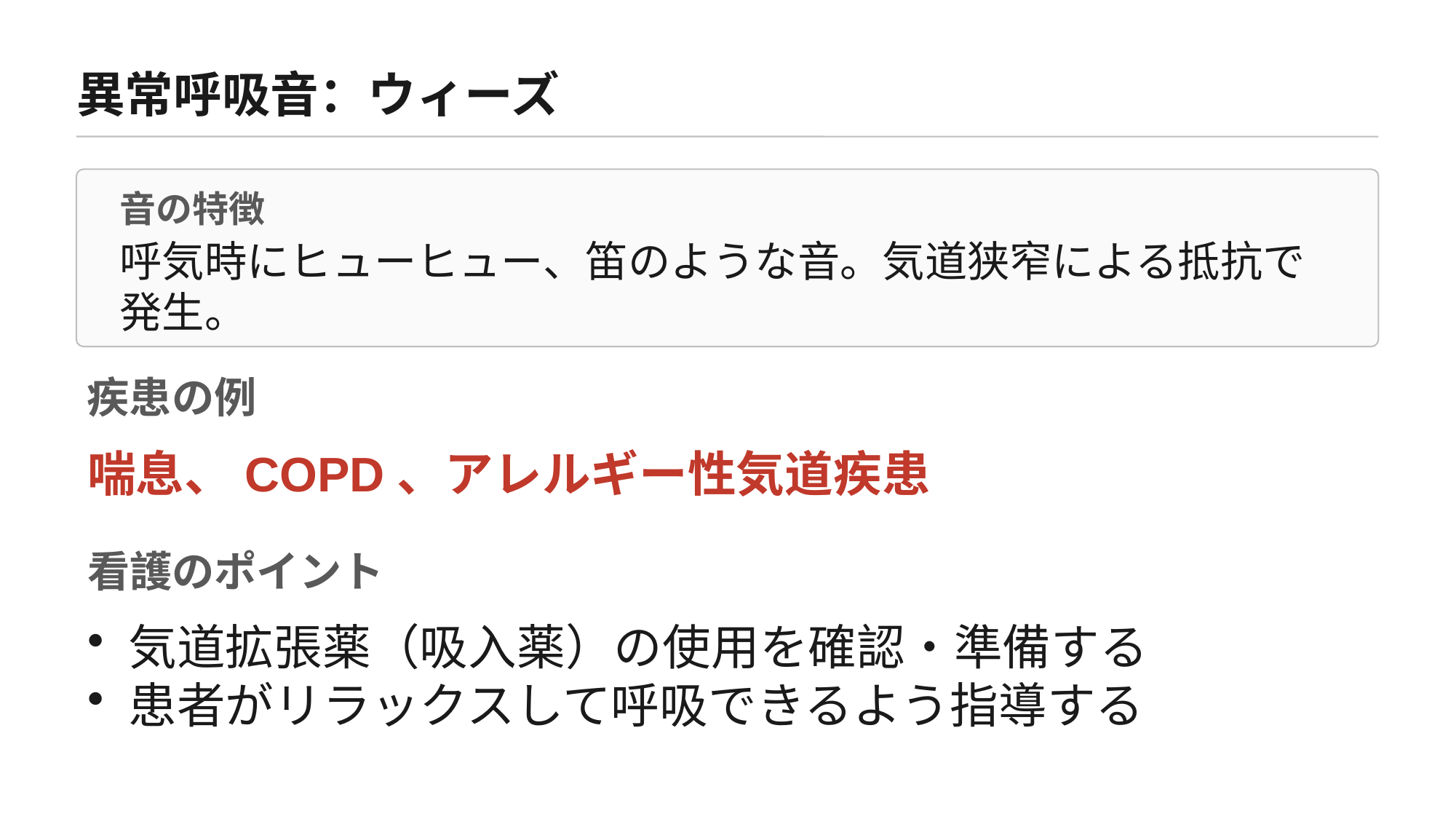

異常呼吸音：ウィーズ

音の特徴
呼気時にヒューヒュー、笛のような音。気道狭窄による抵抗で発生。
疾患の例
喘息、COPD、アレルギー性気道疾患
看護のポイント
気道拡張薬（吸入薬）の使用を確認・準備する
患者がリラックスして呼吸できるよう指導する